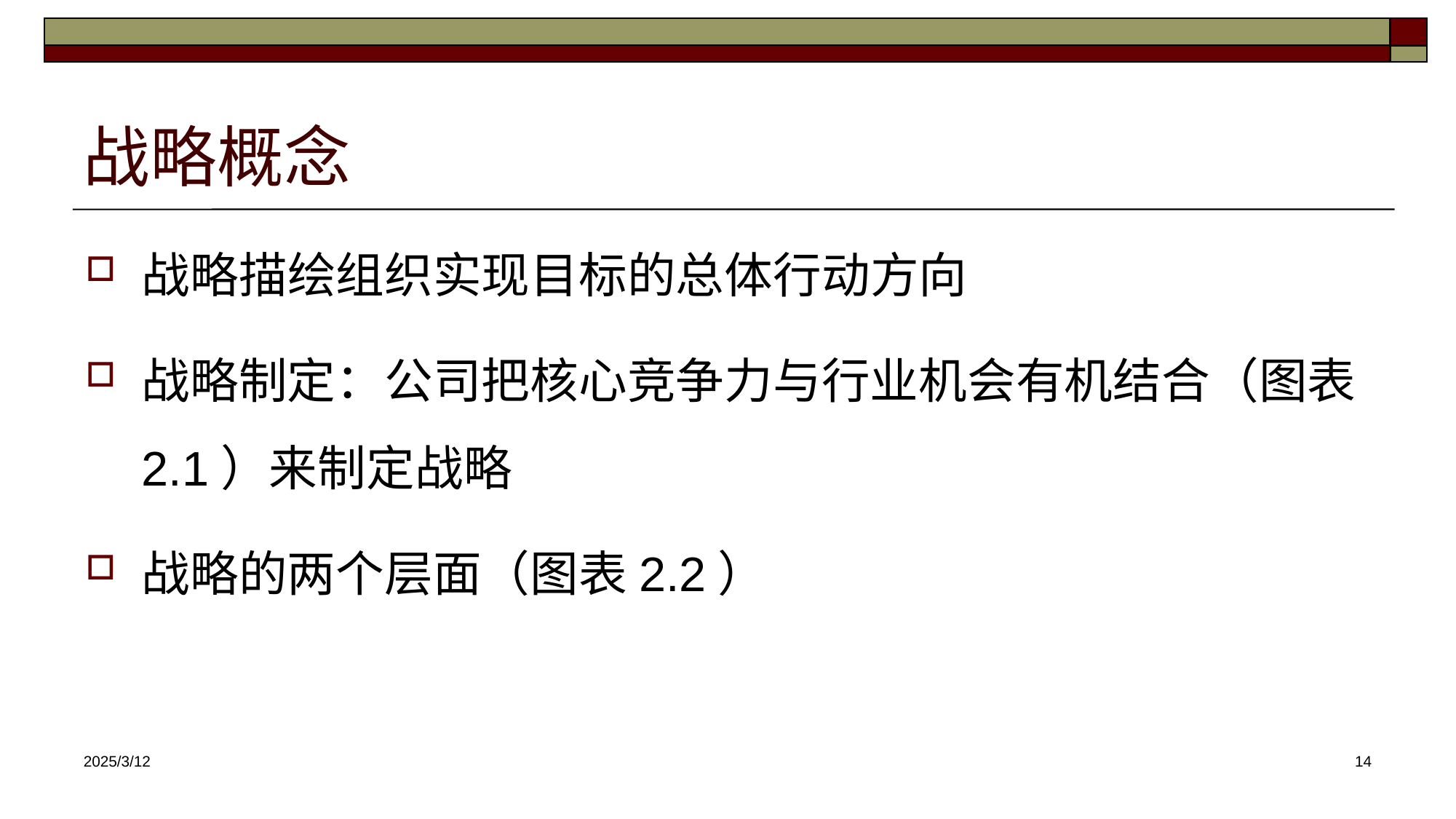

# 战略概念
战略描绘组织实现目标的总体行动方向
战略制定：公司把核心竞争力与行业机会有机结合（图表2.1）来制定战略
战略的两个层面（图表2.2）
2025/3/12
14